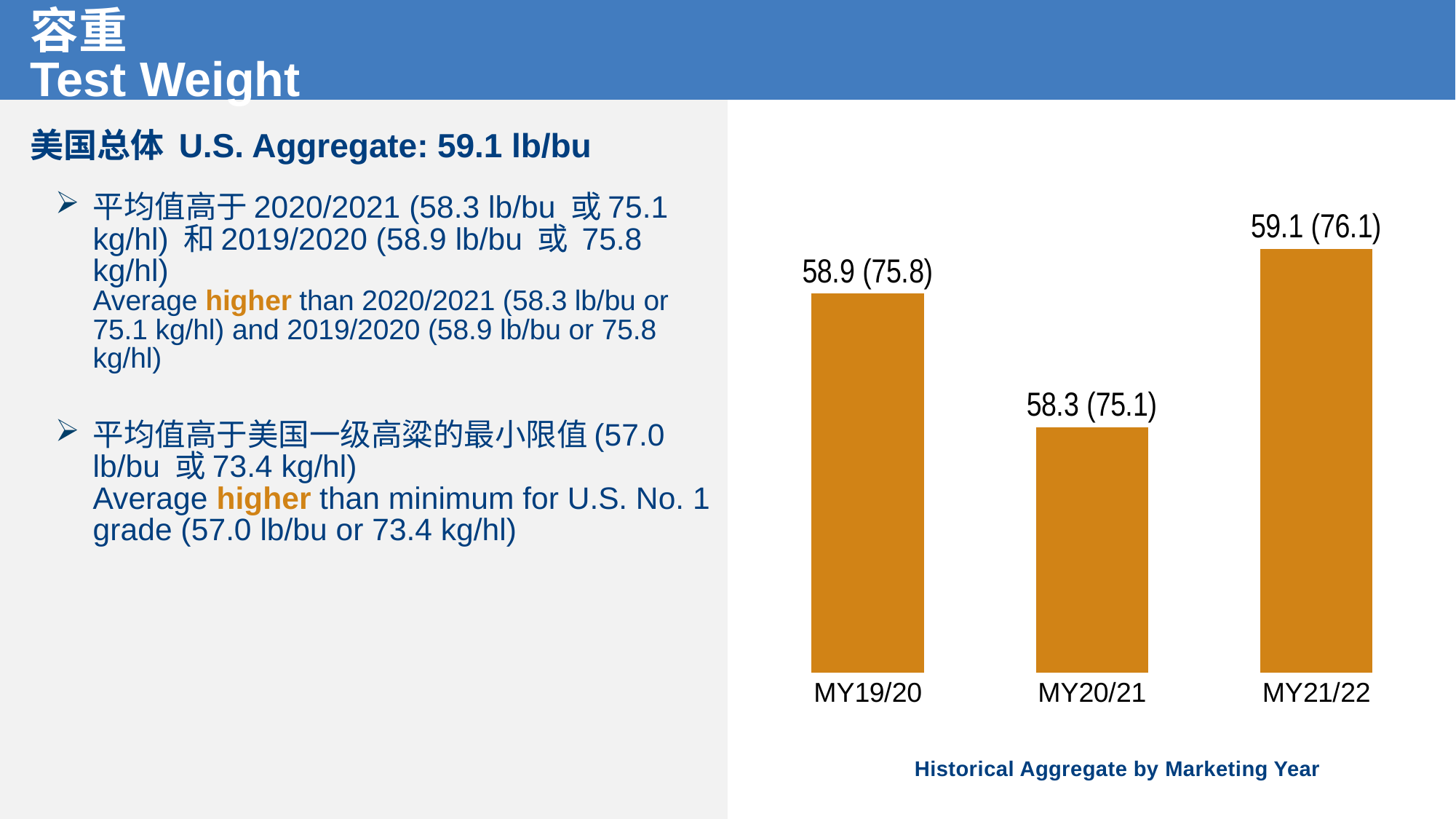

# 容重 Test Weight

### Chart

| Category | Test Weight (both) |
|---|---|
| MY19/20 | 58.9 |
| MY20/21 | 58.3 |
| MY21/22 | 59.1 |
美国总体 U.S. Aggregate: 59.1 lb/bu

平均值高于2020/2021 (58.3 lb/bu 或75.1 kg/hl) 和2019/2020 (58.9 lb/bu 或 75.8 kg/hl)
Average higher than 2020/2021 (58.3 lb/bu or 75.1 kg/hl) and 2019/2020 (58.9 lb/bu or 75.8 kg/hl)
平均值高于美国一级高粱的最小限值(57.0 lb/bu 或73.4 kg/hl)
Average higher than minimum for U.S. No. 1 grade (57.0 lb/bu or 73.4 kg/hl)